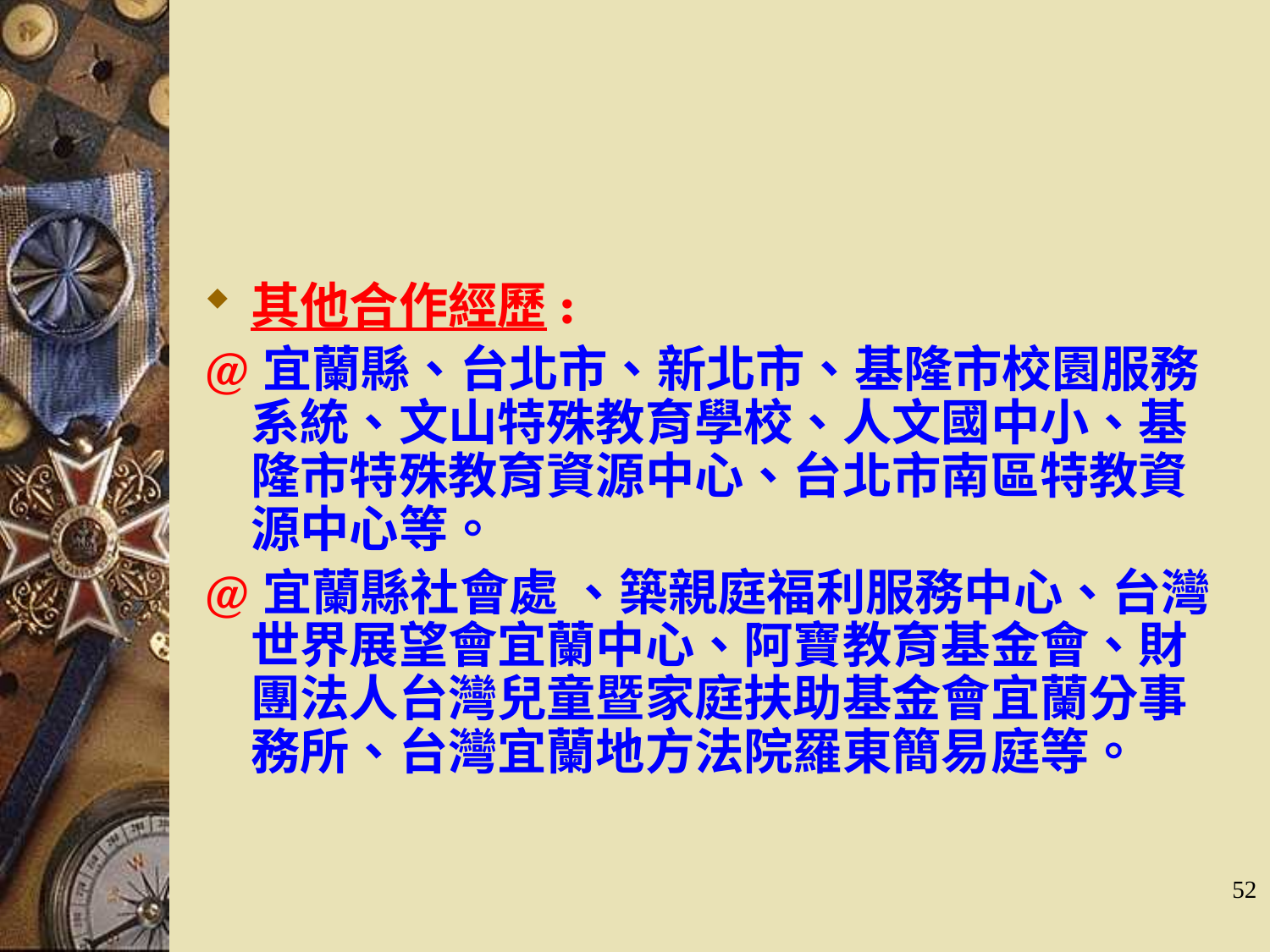

#
其他合作經歷:
@宜蘭縣、台北市、新北市、基隆市校園服務系統、文山特殊教育學校、人文國中小、基隆市特殊教育資源中心、台北市南區特教資源中心等。
@宜蘭縣社會處 、築親庭福利服務中心、台灣世界展望會宜蘭中心、阿寶教育基金會、財團法人台灣兒童暨家庭扶助基金會宜蘭分事務所、台灣宜蘭地方法院羅東簡易庭等。

52